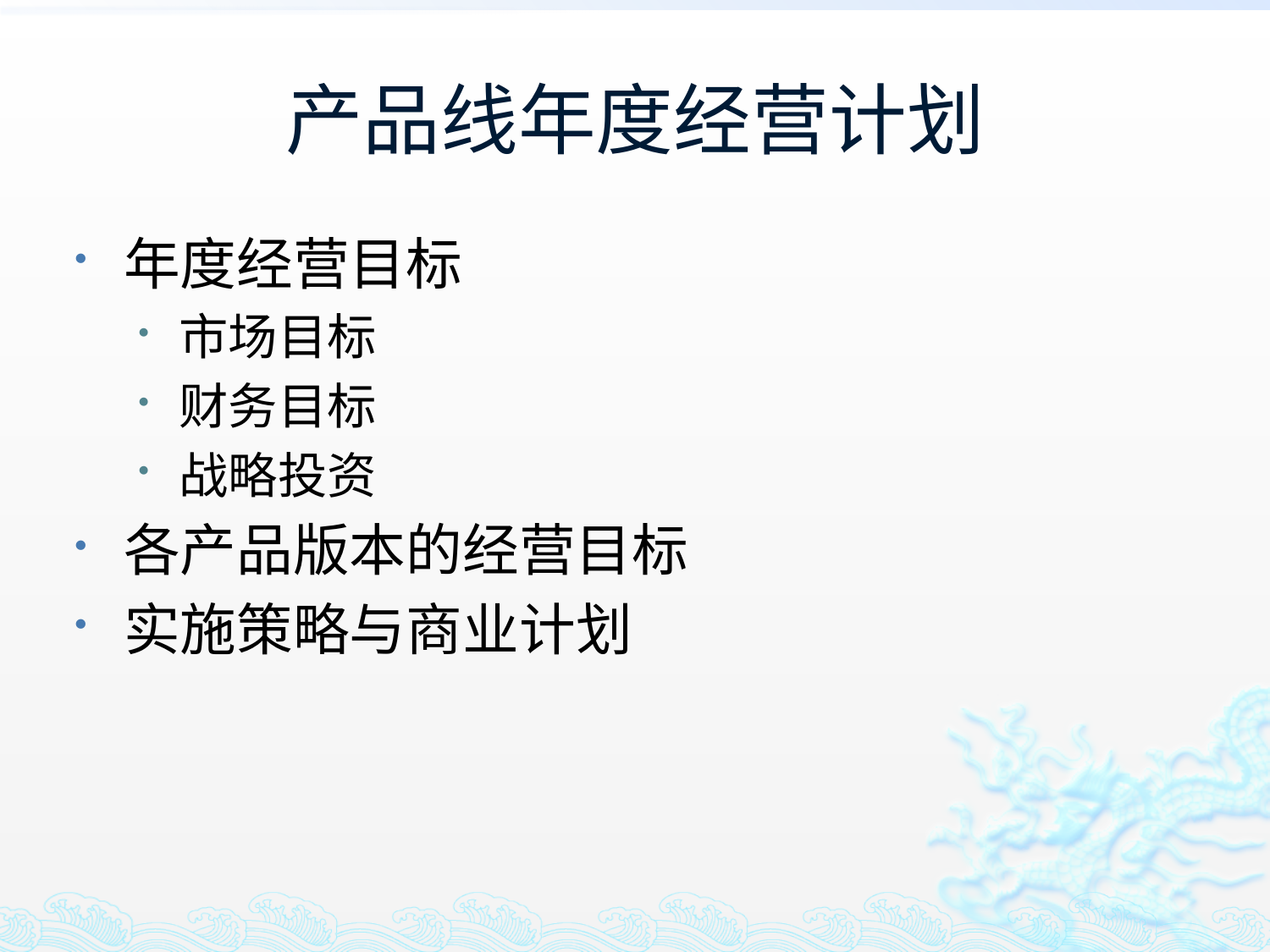

# 产品线年度经营计划
年度经营目标
市场目标
财务目标
战略投资
各产品版本的经营目标
实施策略与商业计划